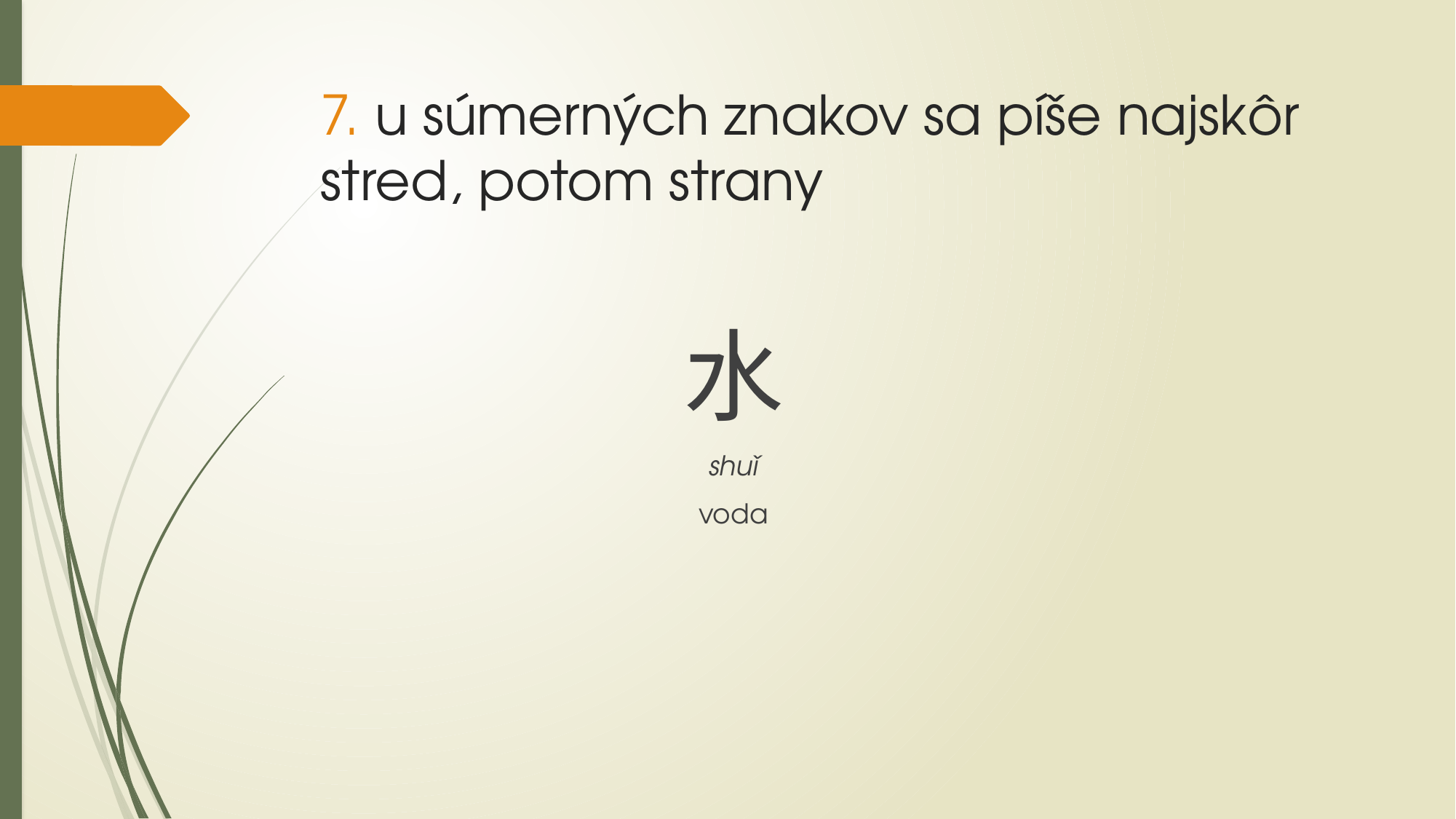

# 7. u súmerných znakov sa píše najskôr stred, potom strany
水
shuǐ
voda